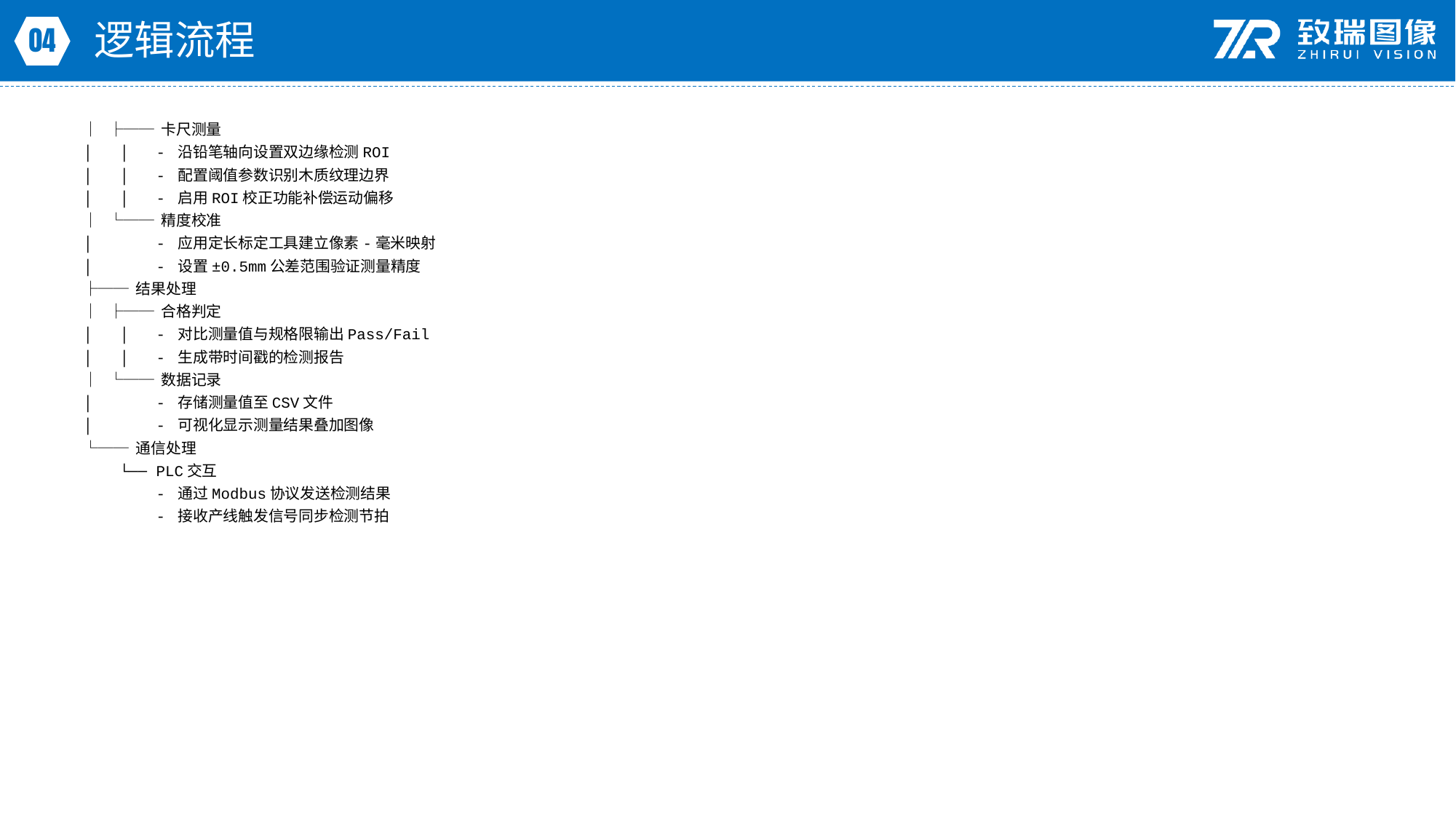

逻辑流程
04

│   ├── 卡尺测量
│   │   - 沿铅笔轴向设置双边缘检测ROI
│   │   - 配置阈值参数识别木质纹理边界
│   │   - 启用ROI校正功能补偿运动偏移
│   └── 精度校准
│       - 应用定长标定工具建立像素-毫米映射
│       - 设置±0.5mm公差范围验证测量精度
├── 结果处理
│   ├── 合格判定
│   │   - 对比测量值与规格限输出Pass/Fail
│   │   - 生成带时间戳的检测报告
│   └── 数据记录
│       - 存储测量值至CSV文件
│       - 可视化显示测量结果叠加图像
└── 通信处理
    └── PLC交互
        - 通过Modbus协议发送检测结果
        - 接收产线触发信号同步检测节拍